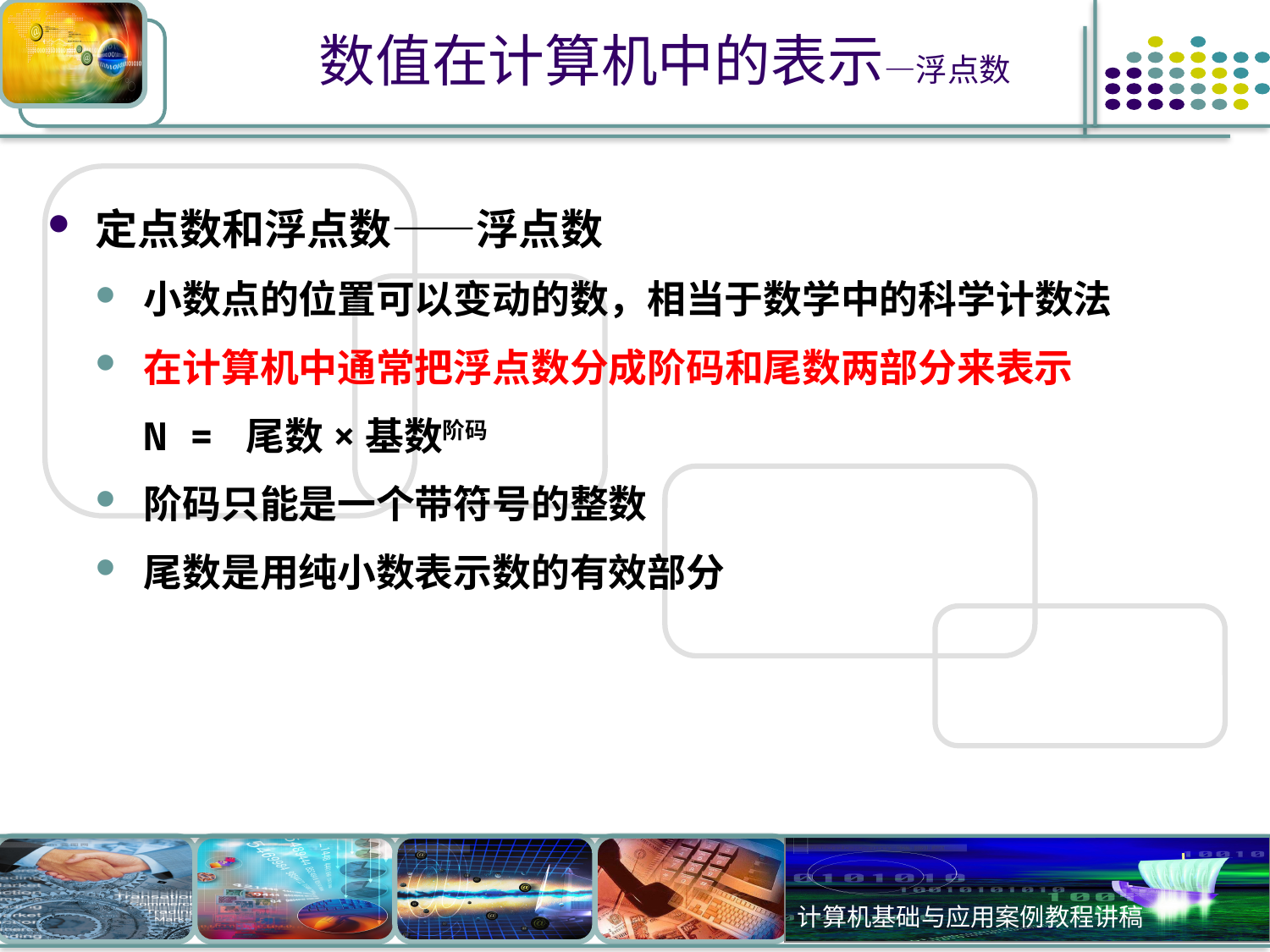

# 数值在计算机中的表示—浮点数
定点数和浮点数——浮点数
小数点的位置可以变动的数，相当于数学中的科学计数法
在计算机中通常把浮点数分成阶码和尾数两部分来表示
　N = 尾数×基数阶码
阶码只能是一个带符号的整数
尾数是用纯小数表示数的有效部分